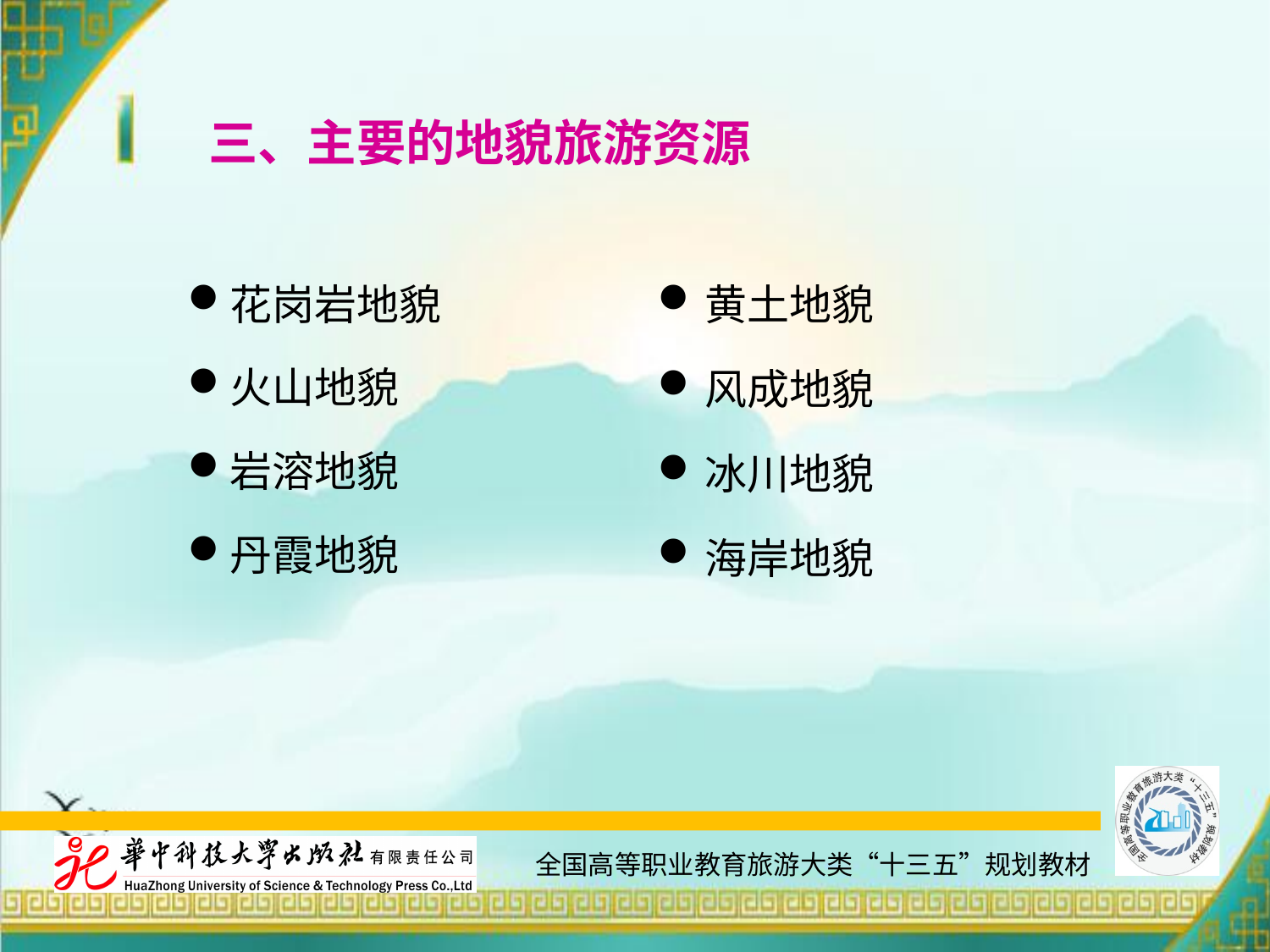

# 三、主要的地貌旅游资源
黄土地貌
风成地貌
冰川地貌
海岸地貌
花岗岩地貌
火山地貌
岩溶地貌
丹霞地貌